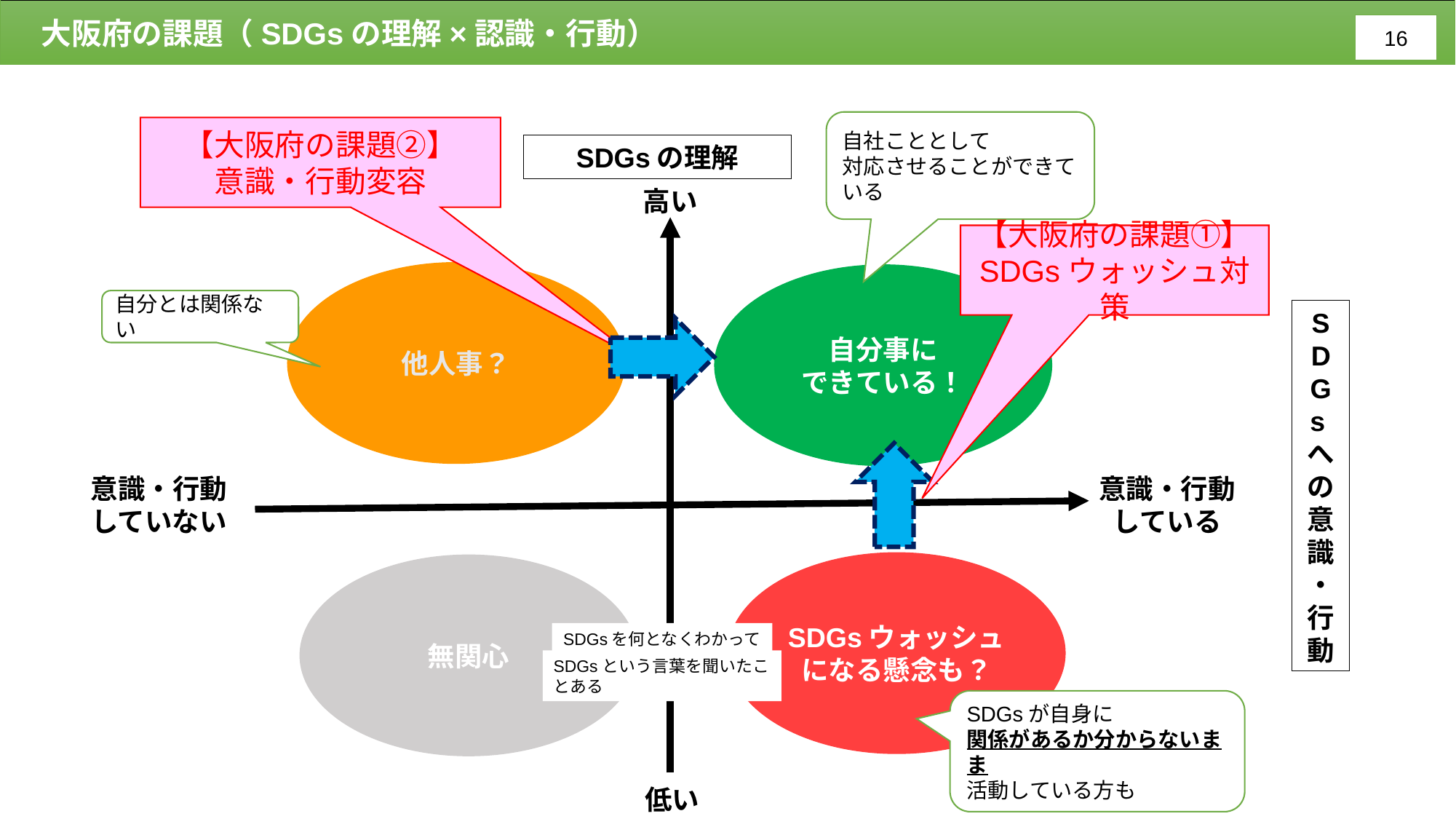

大阪府の課題（SDGsの理解×認識・行動）
16
自社こととして
対応させることができている
【大阪府の課題②】
意識・行動変容
SDGsの理解
高い
【大阪府の課題①】
SDGsウォッシュ対策
他人事？
自分事に
できている！
自分とは関係ない
SDGsへの意識・行動

意識・行動
していない
意識・行動
している
SDGsウォッシュ
になる懸念も？
無関心
SDGsを何となくわかっている
SDGsという言葉を聞いたことある
SDGsが自身に
関係があるか分からないまま
活動している方も
低い